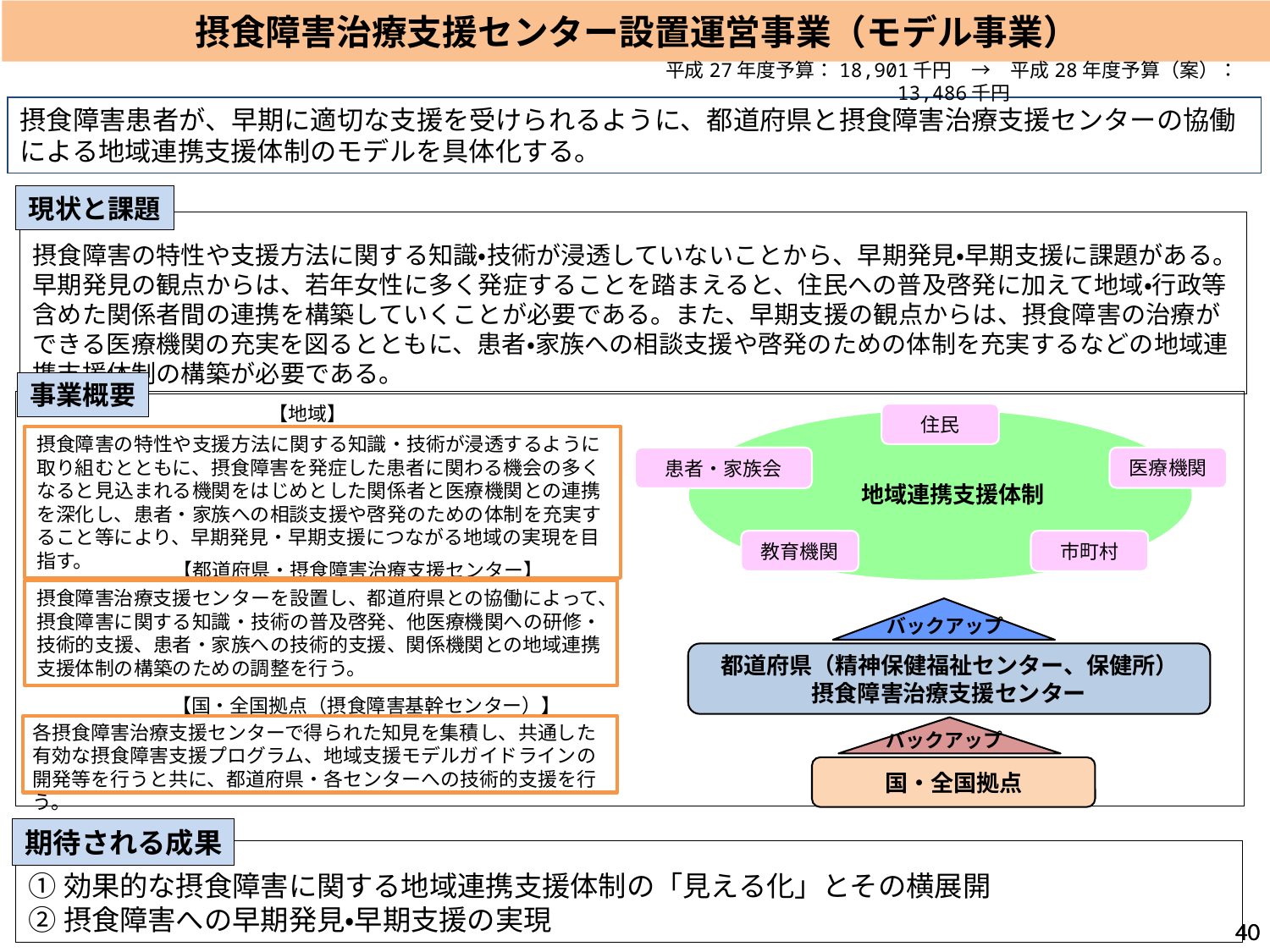

摂食障害治療支援センター設置運営事業（モデル事業）
平成27年度予算：18,901千円　→　平成28年度予算（案）：13,486千円
摂食障害患者が、早期に適切な支援を受けられるように、都道府県と摂食障害治療支援センターの協働による地域連携支援体制のモデルを具体化する。
現状と課題

摂食障害の特性や支援方法に関する知識・技術が浸透していないことから、早期発見・早期支援に課題がある。早期発見の観点からは、若年女性に多く発症することを踏まえると、住民への普及啓発に加えて地域・行政等含めた関係者間の連携を構築していくことが必要である。また、早期支援の観点からは、摂食障害の治療ができる医療機関の充実を図るとともに、患者・家族への相談支援や啓発のための体制を充実するなどの地域連携支援体制の構築が必要である。
事業概要

【地域】
住民

医療機関
地域連携支援体制
教育機関
市町村

都道府県（精神保健福祉センター、保健所）
摂食障害治療支援センター

国・全国拠点
摂食障害の特性や支援方法に関する知識・技術が浸透するように取り組むとともに、摂食障害を発症した患者に関わる機会の多くなると見込まれる機関をはじめとした関係者と医療機関との連携を深化し、患者・家族への相談支援や啓発のための体制を充実すること等により、早期発見・早期支援につながる地域の実現を目指す。
患者・家族会
【都道府県・摂食障害治療支援センター】
摂食障害治療支援センターを設置し、都道府県との協働によって、摂食障害に関する知識・技術の普及啓発、他医療機関への研修・技術的支援、患者・家族への技術的支援、関係機関との地域連携支援体制の構築のための調整を行う。
バックアップ
【国・全国拠点（摂食障害基幹センター）】
各摂食障害治療支援センターで得られた知見を集積し、共通した有効な摂食障害支援プログラム、地域支援モデルガイドラインの開発等を行うと共に、都道府県・各センターへの技術的支援を行う。
バックアップ
期待される成果

①効果的な摂食障害に関する地域連携支援体制の「見える化」とその横展開
②摂食障害への早期発見・早期支援の実現
40
40